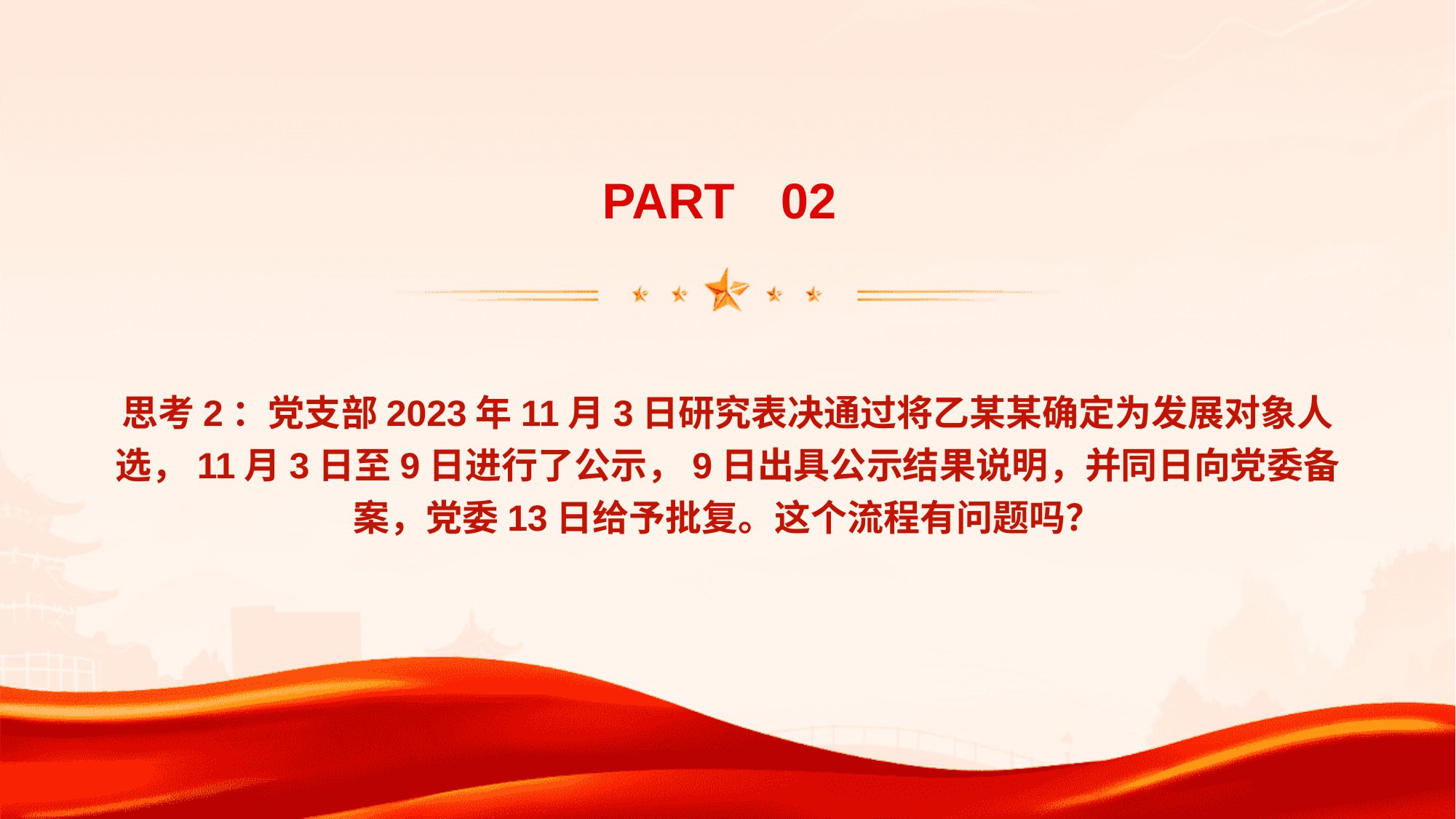

PART
02
思考2：党支部2023年11月3日研究表决通过将乙某某确定为发展对象人选，11月3日至9日进行了公示，9日出具公示结果说明，并同日向党委备案，党委13日给予批复。这个流程有问题吗？